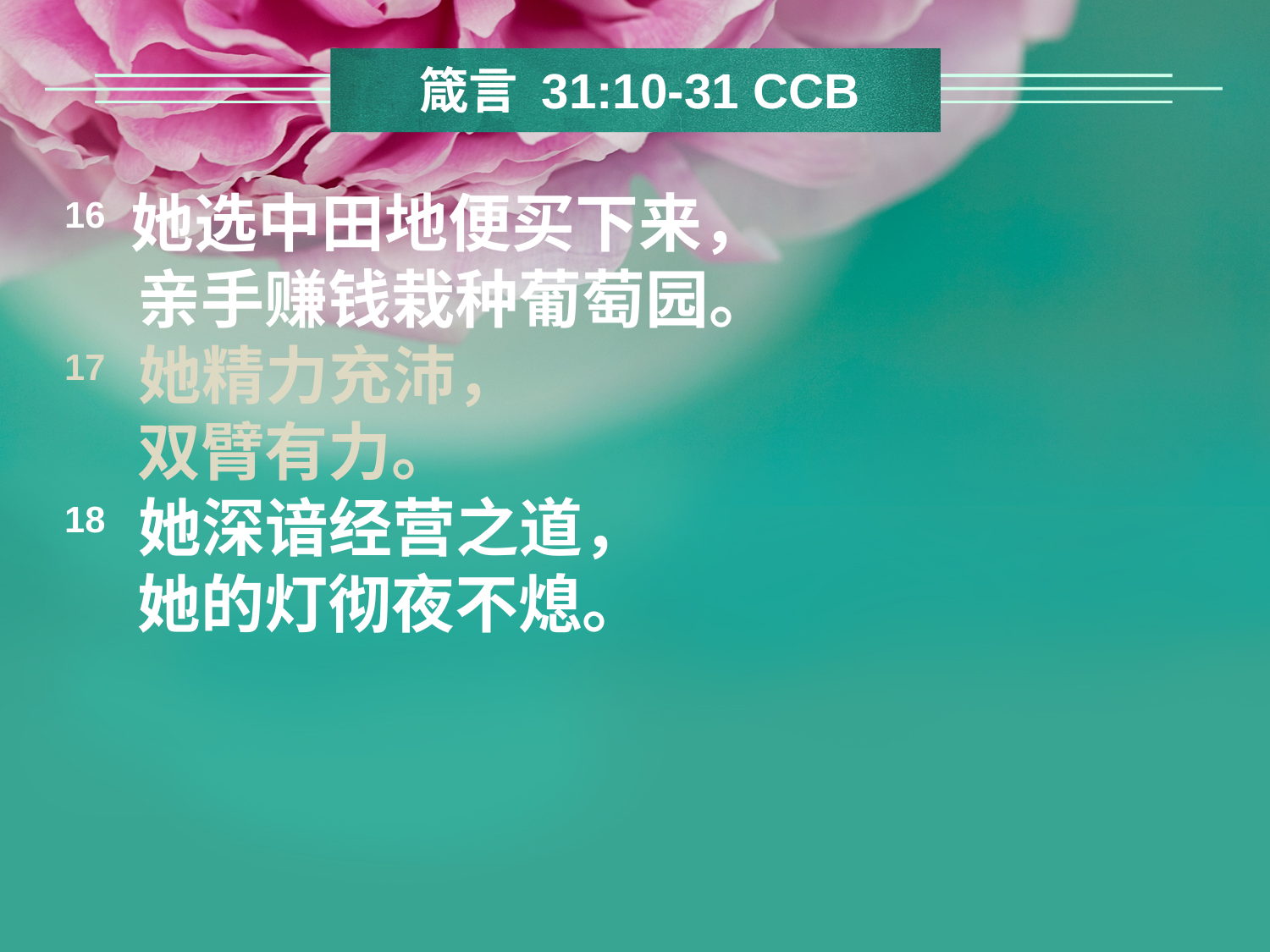

箴言 31:10-31 CCB
16 她选中田地便买下来，
    亲手赚钱栽种葡萄园。
17 她精力充沛，
    双臂有力。
18 她深谙经营之道，
    她的灯彻夜不熄。